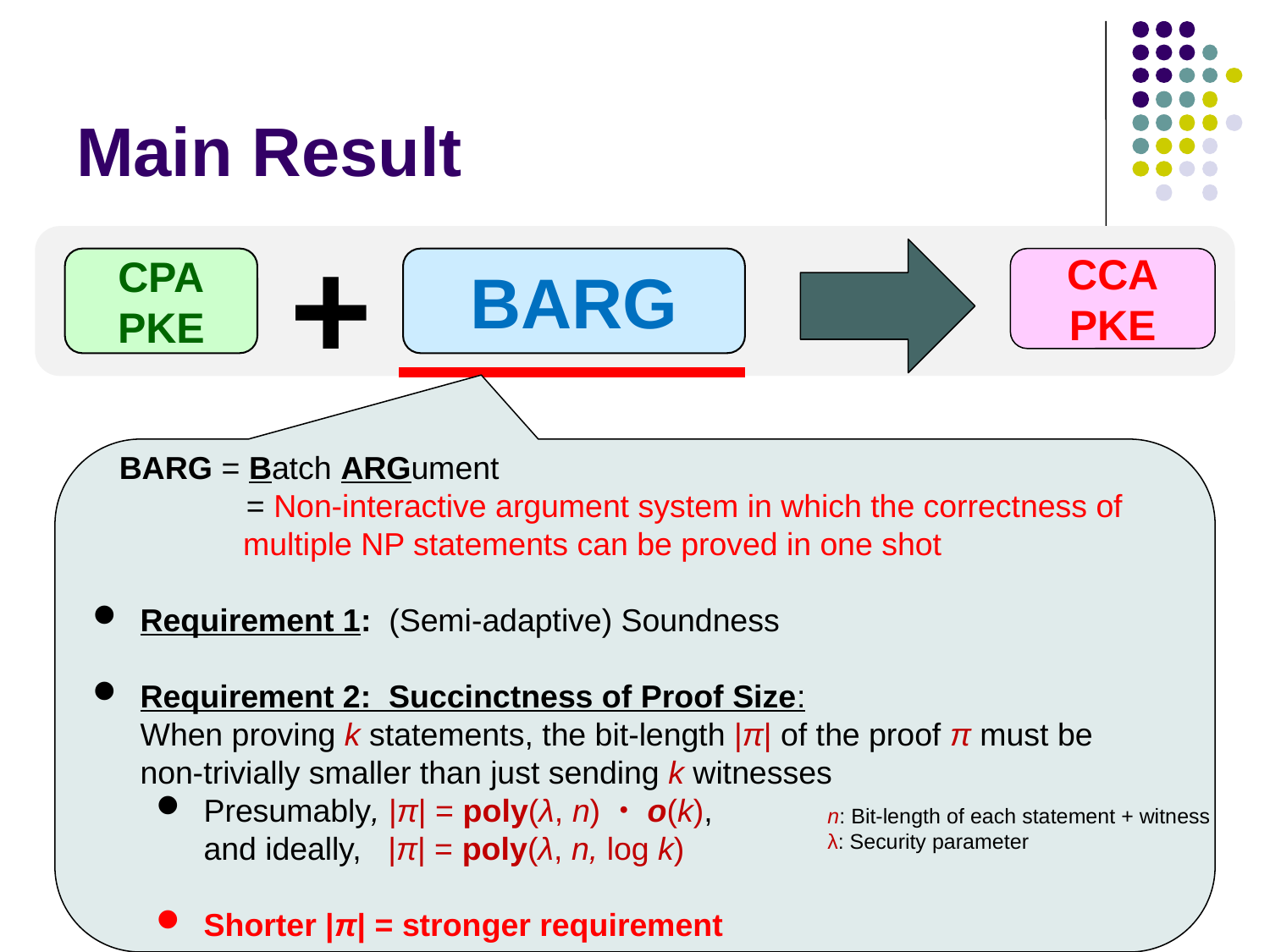

# Main Result
+

CPA
PKE
BARG
CCA
PKE
   BARG = Batch ARGument
            　= Non-interactive argument system in which the correctness of
                 multiple NP statements can be proved in one shot

Requirement 1:  (Semi-adaptive) Soundness

Requirement 2:  Succinctness of Proof Size:
When proving k statements, the bit-length |π| of the proof π must be
non-trivially smaller than just sending k witnesses
Presumably, |π| = poly(λ, n)・o(k),
and ideally,   |π| = poly(λ, n, log k)

Shorter |π| = stronger requirement
n: Bit-length of each statement + witness
λ: Security parameter
3